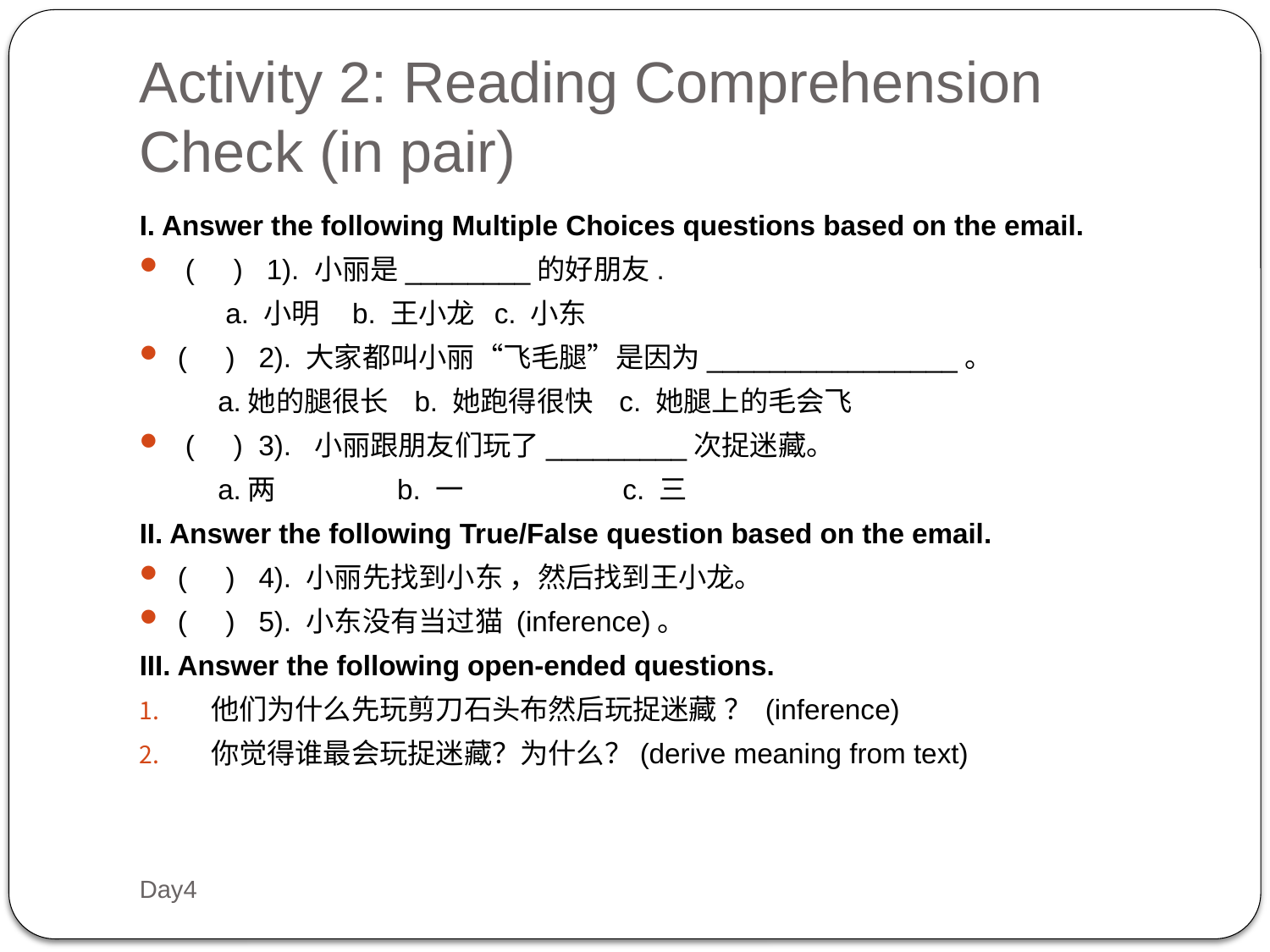

# Activity 2: Reading Comprehension Check (in pair)
I. Answer the following Multiple Choices questions based on the email.
 (     )   1). 小丽是________的好朋友.
           a. 小明    b. 王小龙  c. 小东
(     )   2). 大家都叫小丽“飞毛腿”是因为________________。
          a.她的腿很长   b. 她跑得很快   c. 她腿上的毛会飞
 (     )  3).  小丽跟朋友们玩了_________次捉迷藏。
          a.两                  b. 一                        c. 三
II. Answer the following True/False question based on the email.
(     )   4). 小丽先找到小东 ，然后找到王小龙。
(     )   5). 小东没有当过猫 (inference)。
III. Answer the following open-ended questions.
他们为什么先玩剪刀石头布然后玩捉迷藏 ？ (inference)
你觉得谁最会玩捉迷藏？为什么？(derive meaning from text)
Day4